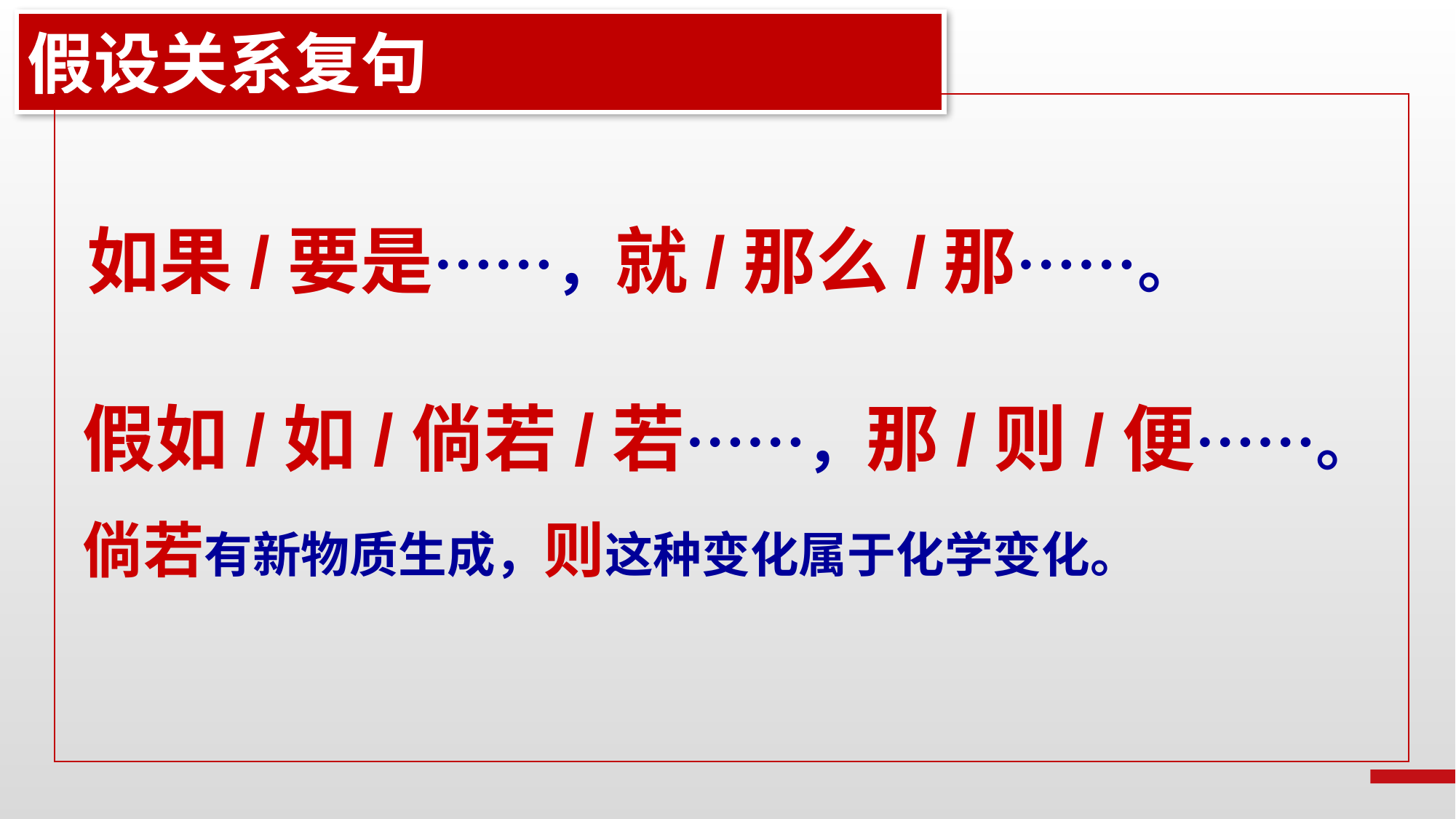

假设关系复句

如果/要是……，就/那么/那……。
假如/如/倘若/若……，那/则/便……。
倘若有新物质生成，则这种变化属于化学变化。